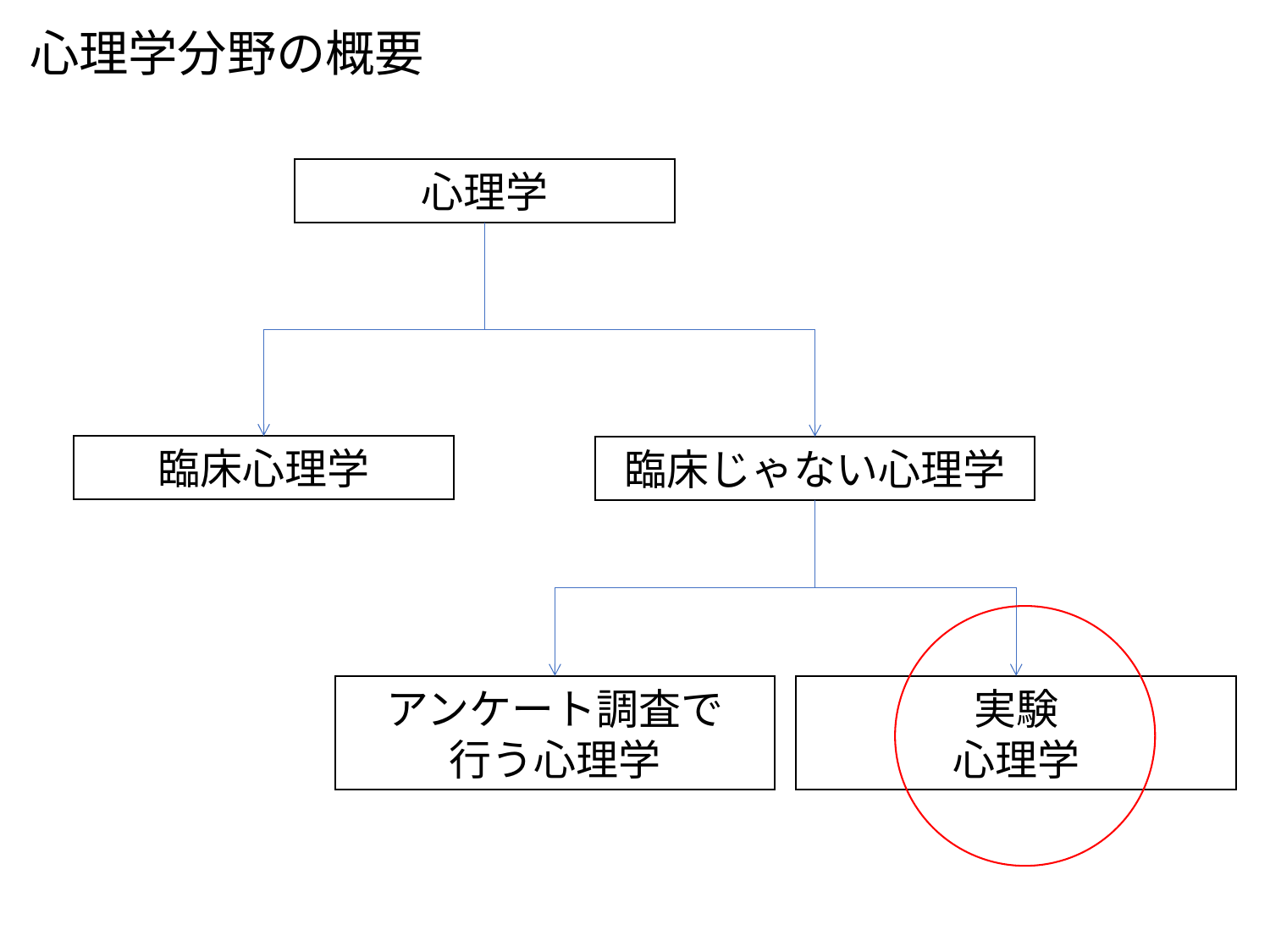

心理学分野の概要
心理学
臨床心理学
臨床じゃない心理学

アンケート調査で
行う心理学
実験
心理学